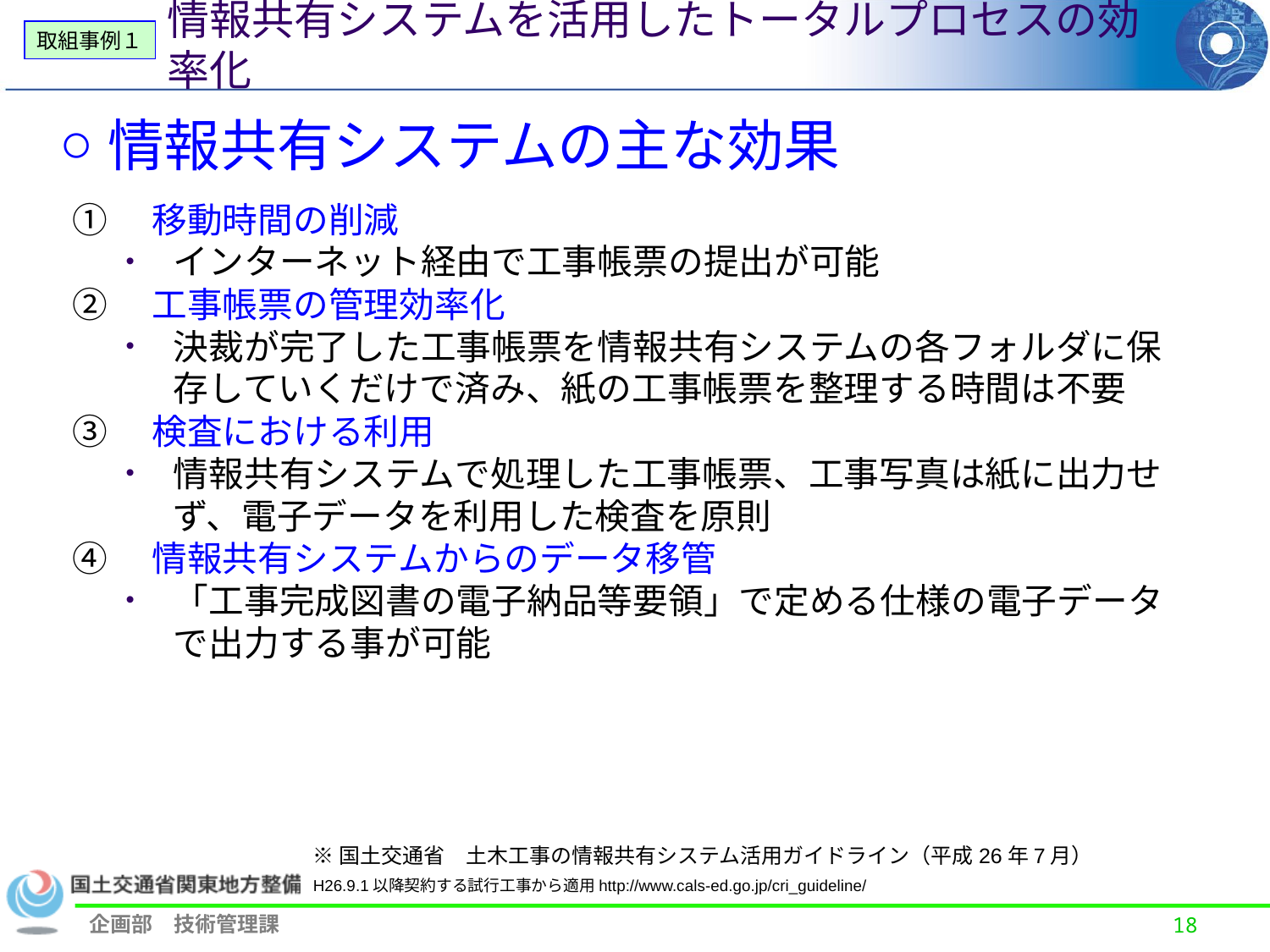

情報共有システムを活用したトータルプロセスの効率化
取組事例１
# 情報共有システムの主な効果
①　移動時間の削減
インターネット経由で工事帳票の提出が可能
②　工事帳票の管理効率化
決裁が完了した工事帳票を情報共有システムの各フォルダに保存していくだけで済み、紙の工事帳票を整理する時間は不要
③　検査における利用
情報共有システムで処理した工事帳票、工事写真は紙に出力せず、電子データを利用した検査を原則
④　情報共有システムからのデータ移管
「工事完成図書の電子納品等要領」で定める仕様の電子データで出力する事が可能
※国土交通省　土木工事の情報共有システム活用ガイドライン（平成26年7月）
H26.9.1以降契約する試行工事から適用http://www.cals-ed.go.jp/cri_guideline/